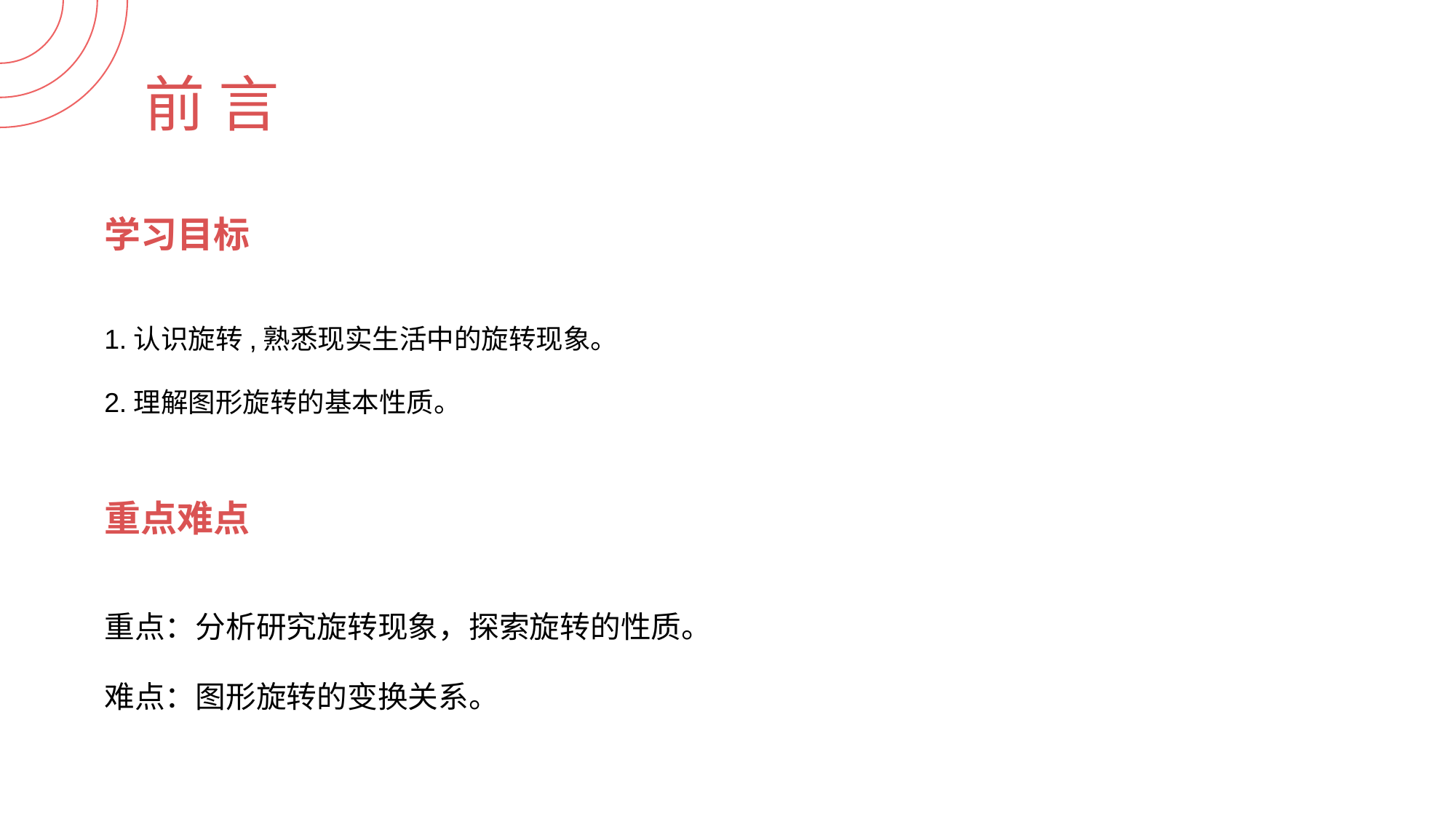

前 言
学习目标
1.认识旋转,熟悉现实生活中的旋转现象。
2.理解图形旋转的基本性质。
重点难点
重点：分析研究旋转现象，探索旋转的性质。
难点：图形旋转的变换关系。